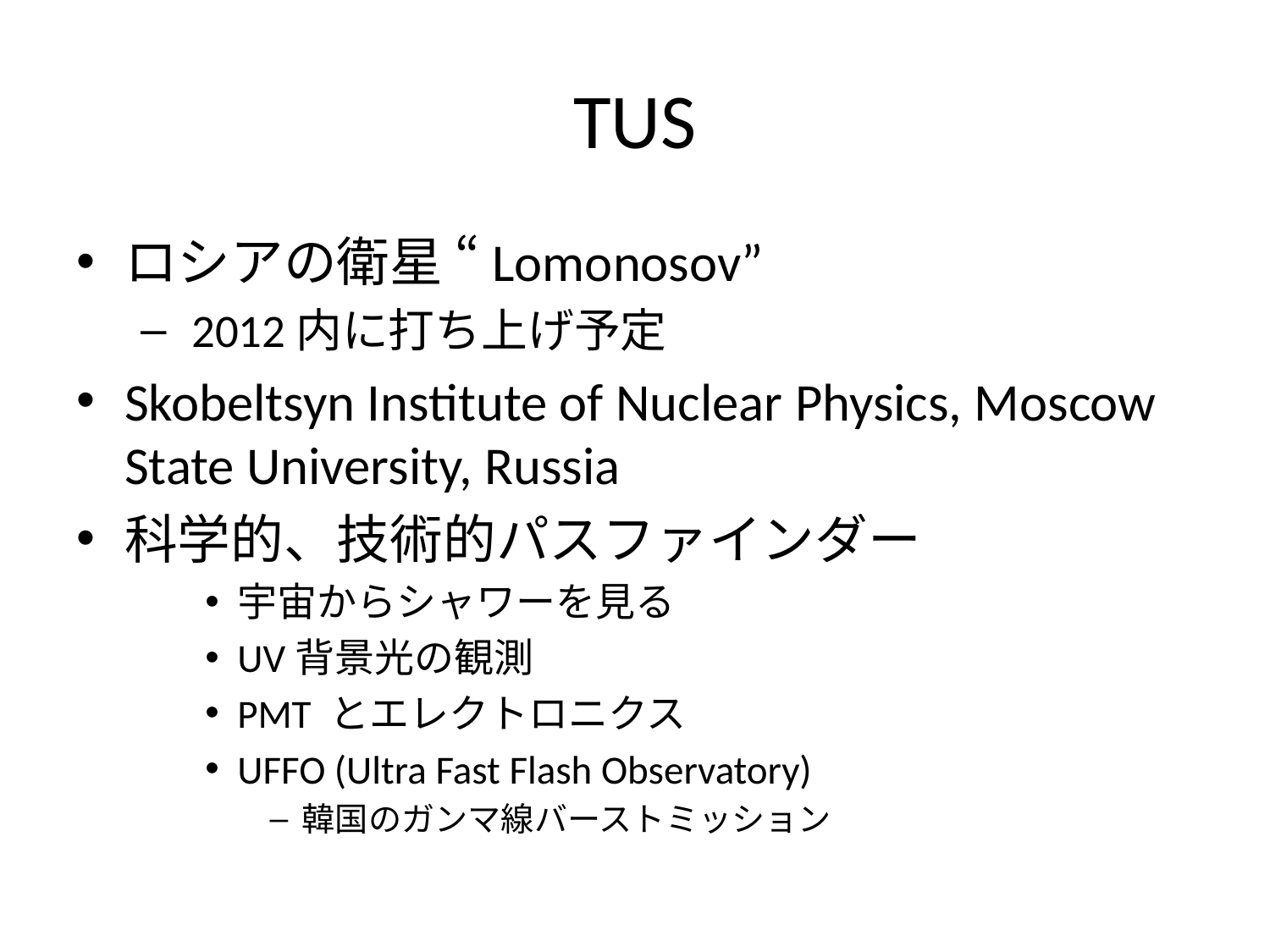

# TUS
ロシアの衛星 “Lomonosov”
 2012内に打ち上げ予定
Skobeltsyn Institute of Nuclear Physics, Moscow State University, Russia
科学的、技術的パスファインダー
宇宙からシャワーを見る
UV背景光の観測
PMT とエレクトロニクス
UFFO (Ultra Fast Flash Observatory)
韓国のガンマ線バーストミッション